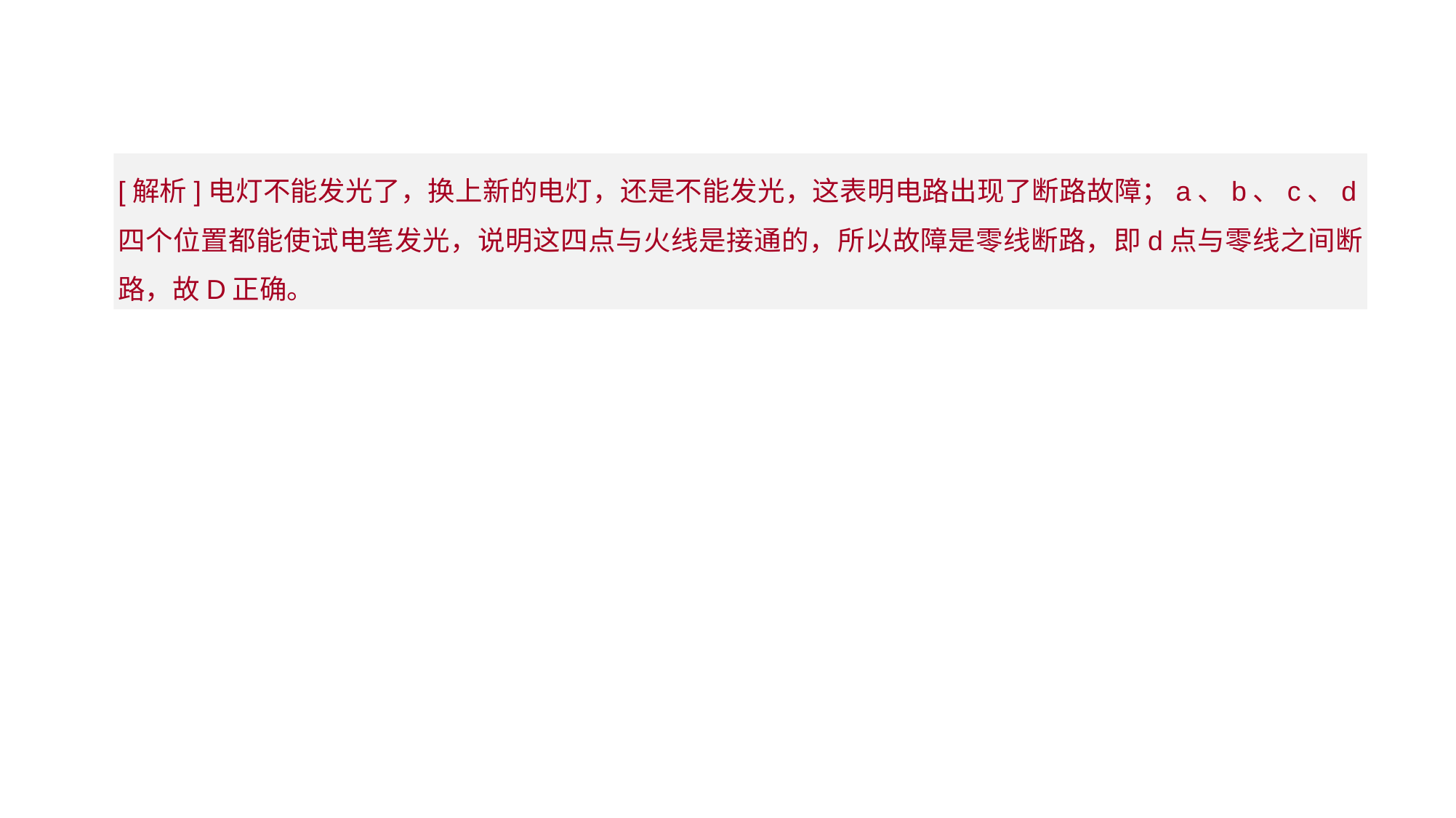

[解析]电灯不能发光了，换上新的电灯，还是不能发光，这表明电路出现了断路故障；a、b、c、d四个位置都能使试电笔发光，说明这四点与火线是接通的，所以故障是零线断路，即d点与零线之间断路，故D正确。
重难突破 能力提升